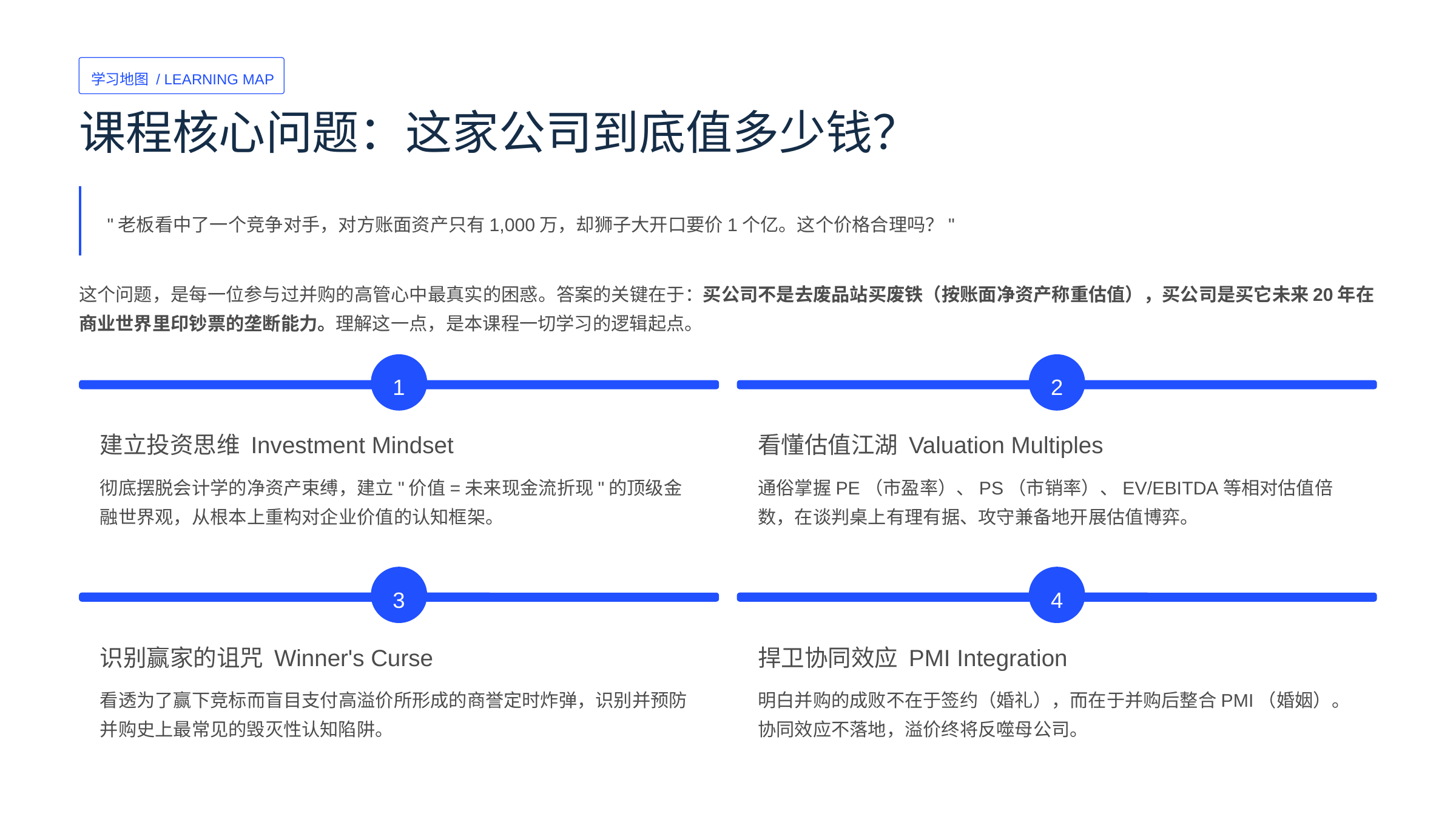

学习地图 / LEARNING MAP
课程核心问题：这家公司到底值多少钱？

"老板看中了一个竞争对手，对方账面资产只有1,000万，却狮子大开口要价1个亿。这个价格合理吗？"
这个问题，是每一位参与过并购的高管心中最真实的困惑。答案的关键在于：买公司不是去废品站买废铁（按账面净资产称重估值），买公司是买它未来20年在商业世界里印钞票的垄断能力。理解这一点，是本课程一切学习的逻辑起点。

1
2

建立投资思维 Investment Mindset
看懂估值江湖 Valuation Multiples
彻底摆脱会计学的净资产束缚，建立"价值=未来现金流折现"的顶级金融世界观，从根本上重构对企业价值的认知框架。
通俗掌握PE（市盈率）、PS（市销率）、EV/EBITDA等相对估值倍数，在谈判桌上有理有据、攻守兼备地开展估值博弈。

3
4

识别赢家的诅咒 Winner's Curse
捍卫协同效应 PMI Integration
看透为了赢下竞标而盲目支付高溢价所形成的商誉定时炸弹，识别并预防并购史上最常见的毁灭性认知陷阱。
明白并购的成败不在于签约（婚礼），而在于并购后整合PMI（婚姻）。协同效应不落地，溢价终将反噬母公司。